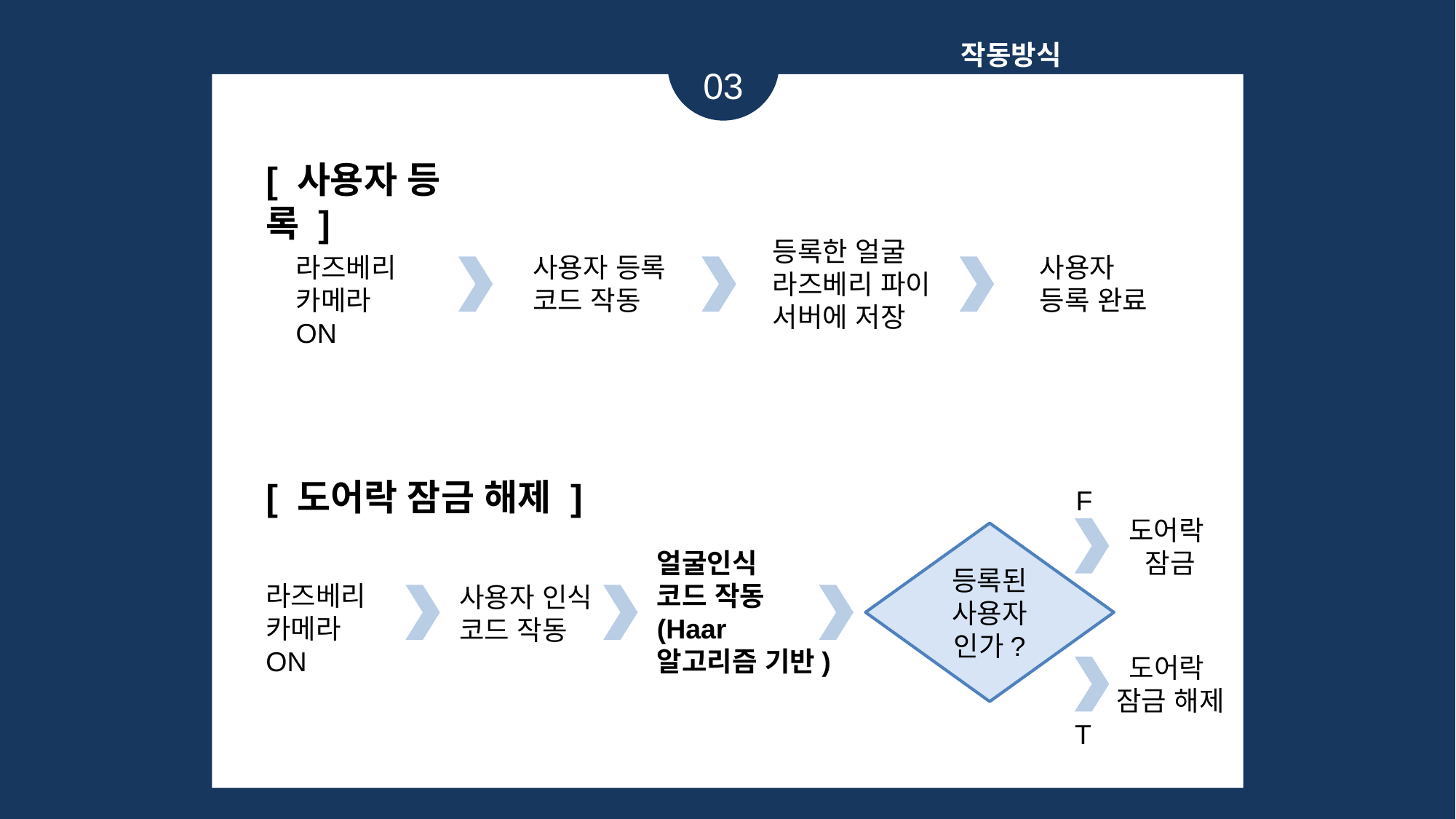

작동방식
03

[ 사용자 등록 ]
등록한 얼굴
라즈베리 파이
서버에 저장
사용자
등록 완료
라즈베리
카메라 ON
사용자 등록
코드 작동

[ 도어락 잠금 해제 ]
F
도어락
잠금

등록된 사용자 인가?
얼굴인식
코드 작동
(Haar
알고리즘 기반)
라즈베리
카메라 ON
사용자 인식
코드 작동

도어락
잠금 해제

T